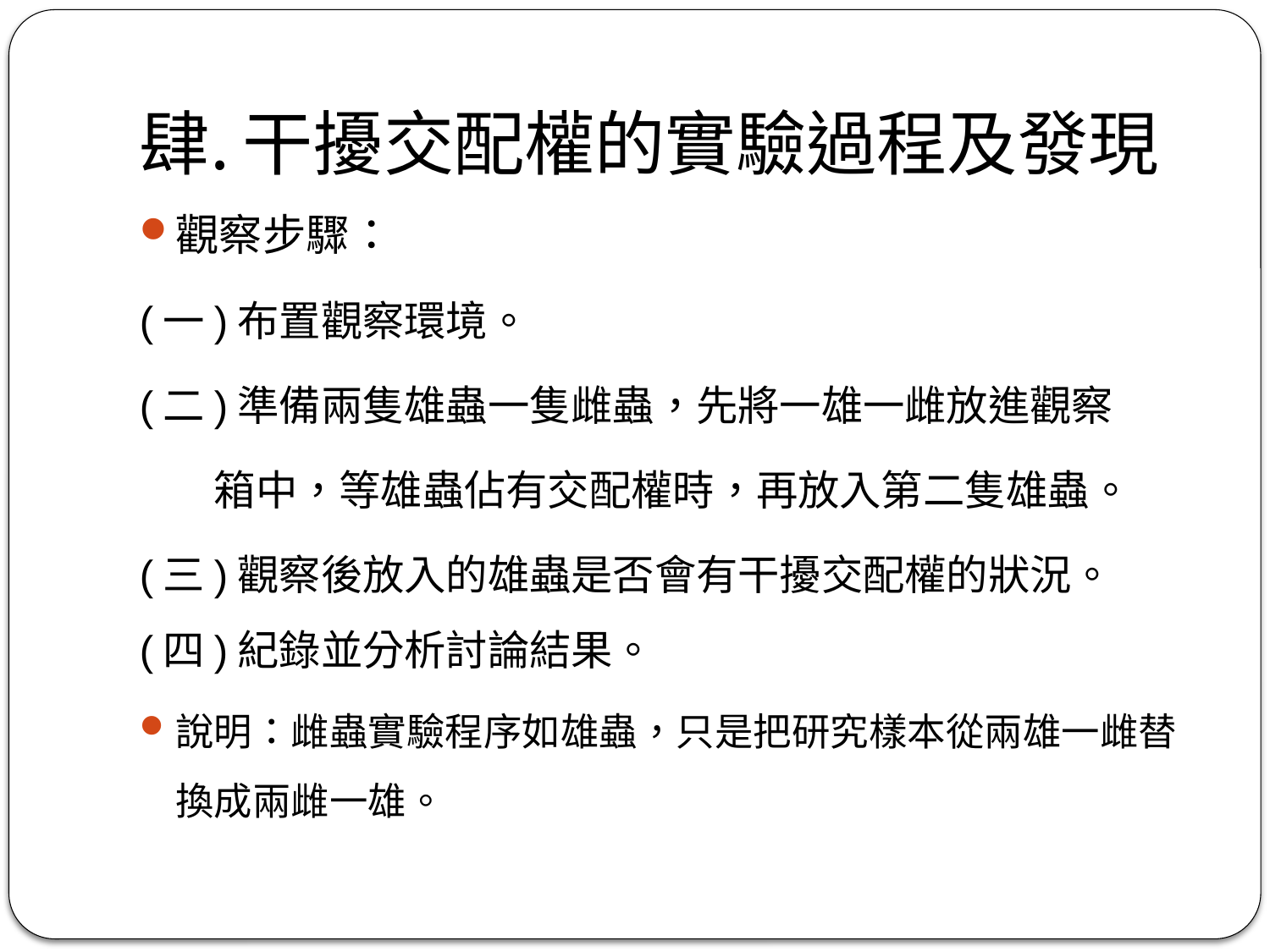

# 干擾交配權的實驗過程及發現
觀察步驟：
(一)布置觀察環境。
(二)準備兩隻雄蟲一隻雌蟲，先將一雄一雌放進觀察
       箱中，等雄蟲佔有交配權時，再放入第二隻雄蟲。
(三)觀察後放入的雄蟲是否會有干擾交配權的狀況。(四)紀錄並分析討論結果。
說明：雌蟲實驗程序如雄蟲，只是把研究樣本從兩雄一雌替換成兩雌一雄。